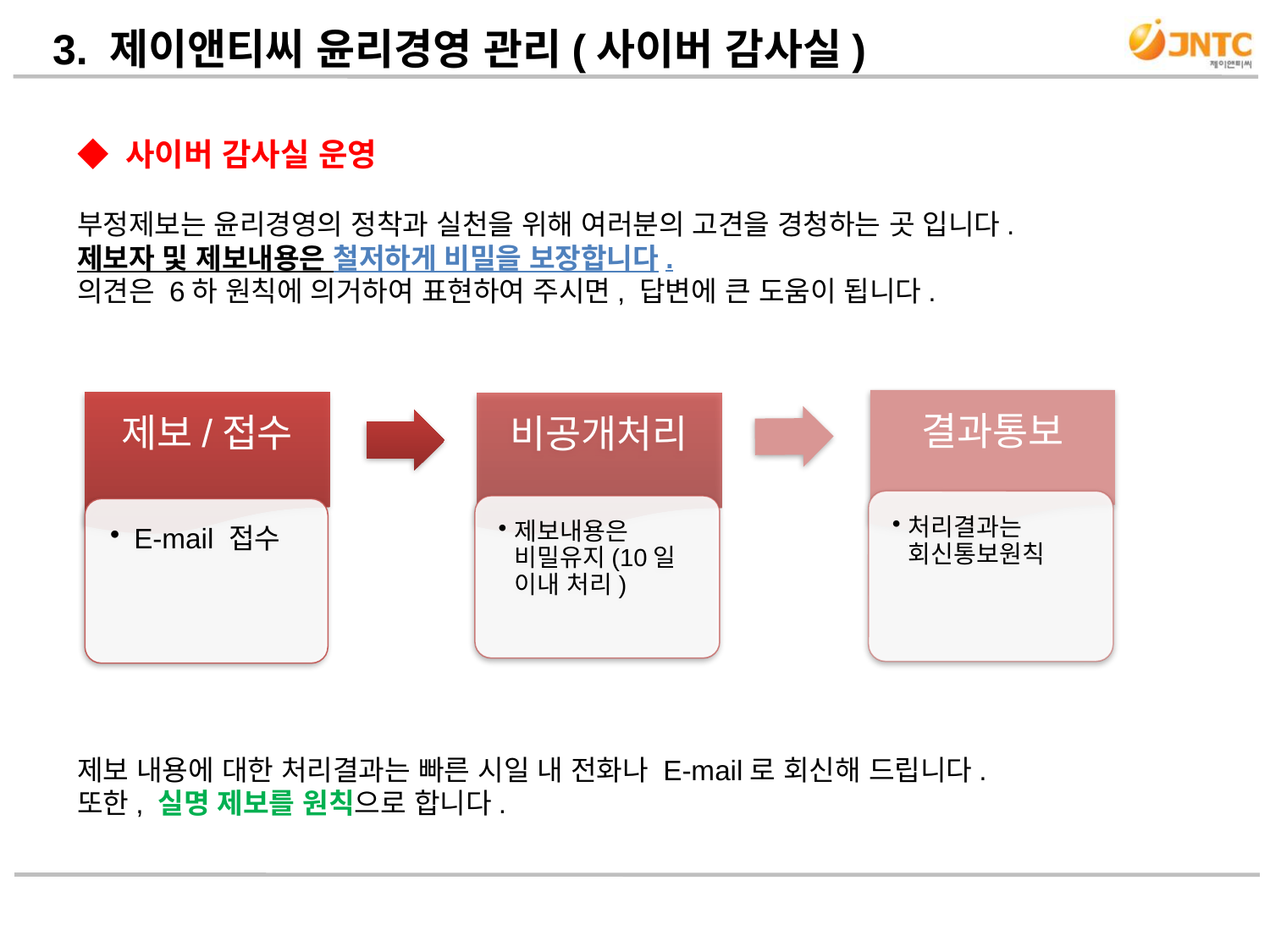

3. 제이앤티씨 윤리경영 관리(사이버 감사실)
◆ 사이버 감사실 운영

부정제보는 윤리경영의 정착과 실천을 위해 여러분의 고견을 경청하는 곳 입니다.
제보자 및 제보내용은 철저하게 비밀을 보장합니다.
의견은 6하 원칙에 의거하여 표현하여 주시면, 답변에 큰 도움이 됩니다.
제보/접수
E-mail 접수

비공개처리
제보내용은 비밀유지(10일 이내 처리)

결과통보
처리결과는 회신통보원칙
제보 내용에 대한 처리결과는 빠른 시일 내 전화나 E-mail로 회신해 드립니다.
또한, 실명 제보를 원칙으로 합니다.